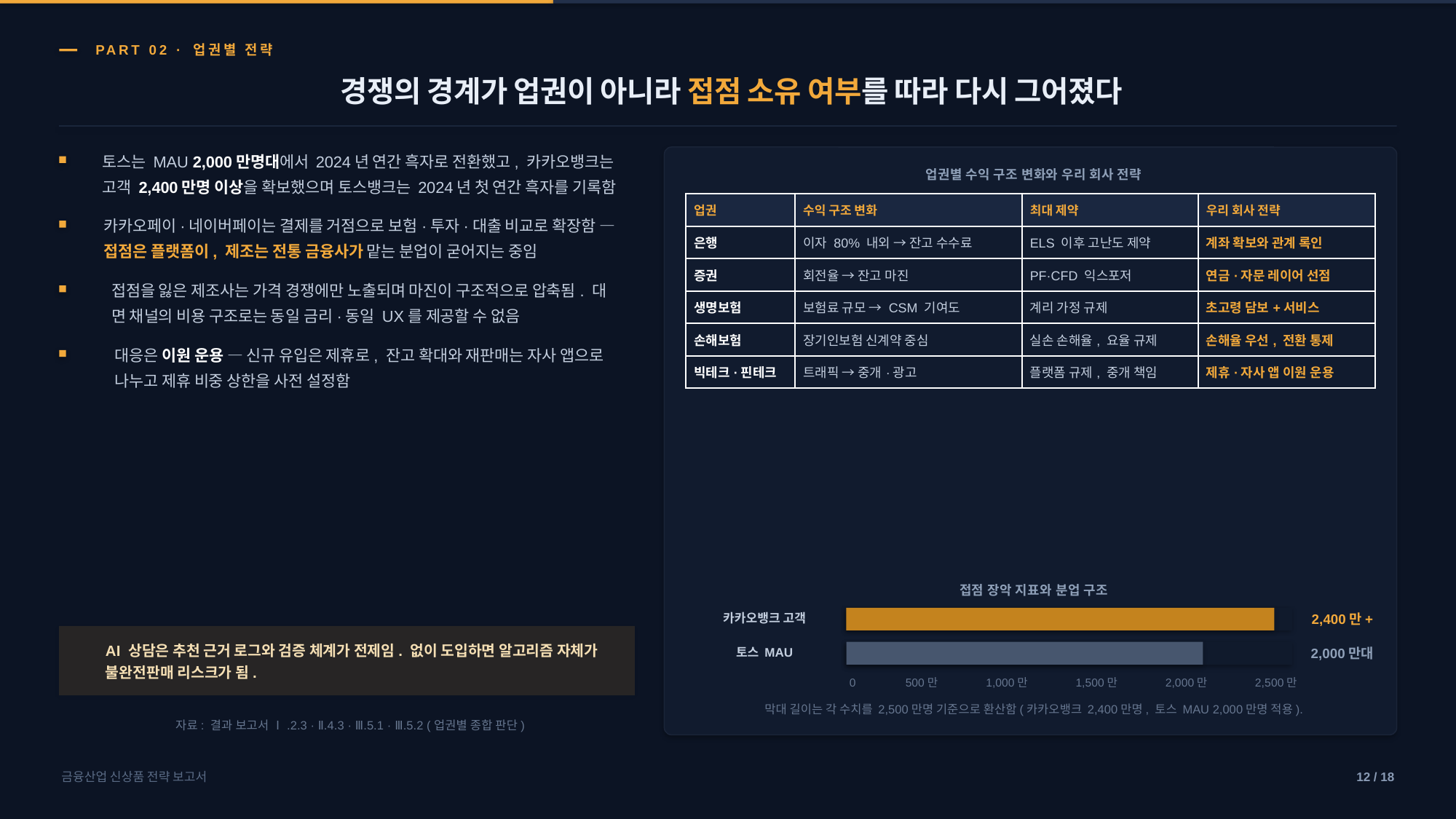

PART 02 · 업권별 전략

경쟁의 경계가 업권이 아니라 접점 소유 여부를 따라 다시 그어졌다

토스는 MAU 2,000만명대에서 2024년 연간 흑자로 전환했고, 카카오뱅크는
고객 2,400만명 이상을 확보했으며 토스뱅크는 2024년 첫 연간 흑자를 기록함

업권별 수익 구조 변화와 우리 회사 전략
| 업권 | 수익 구조 변화 | 최대 제약 | 우리 회사 전략 |
| --- | --- | --- | --- |
| 은행 | 이자 80% 내외 → 잔고 수수료 | ELS 이후 고난도 제약 | 계좌 확보와 관계 록인 |
| 증권 | 회전율 → 잔고 마진 | PF·CFD 익스포저 | 연금·자문 레이어 선점 |
| 생명보험 | 보험료 규모 → CSM 기여도 | 계리 가정 규제 | 초고령 담보+서비스 |
| 손해보험 | 장기인보험 신계약 중심 | 실손 손해율, 요율 규제 | 손해율 우선, 전환 통제 |
| 빅테크·핀테크 | 트래픽 → 중개·광고 | 플랫폼 규제, 중개 책임 | 제휴·자사 앱 이원 운용 |
카카오페이·네이버페이는 결제를 거점으로 보험·투자·대출 비교로 확장함 —
접점은 플랫폼이, 제조는 전통 금융사가 맡는 분업이 굳어지는 중임

접점을 잃은 제조사는 가격 경쟁에만 노출되며 마진이 구조적으로 압축됨. 대
면 채널의 비용 구조로는 동일 금리·동일 UX를 제공할 수 없음

대응은 이원 운용 — 신규 유입은 제휴로, 잔고 확대와 재판매는 자사 앱으로
나누고 제휴 비중 상한을 사전 설정함

접점 장악 지표와 분업 구조

2,400만+
카카오뱅크 고객

AI 상담은 추천 근거 로그와 검증 체계가 전제임. 없이 도입하면 알고리즘 자체가
불완전판매 리스크가 됨.

2,000만대
토스 MAU
0
500만
1,000만
1,500만
2,000만
2,500만
막대 길이는 각 수치를 2,500만명 기준으로 환산함(카카오뱅크 2,400만명, 토스 MAU 2,000만명 적용).
자료: 결과 보고서 Ⅰ.2.3 · Ⅱ.4.3 · Ⅲ.5.1 · Ⅲ.5.2 (업권별 종합 판단)
금융산업 신상품 전략 보고서
12 / 18